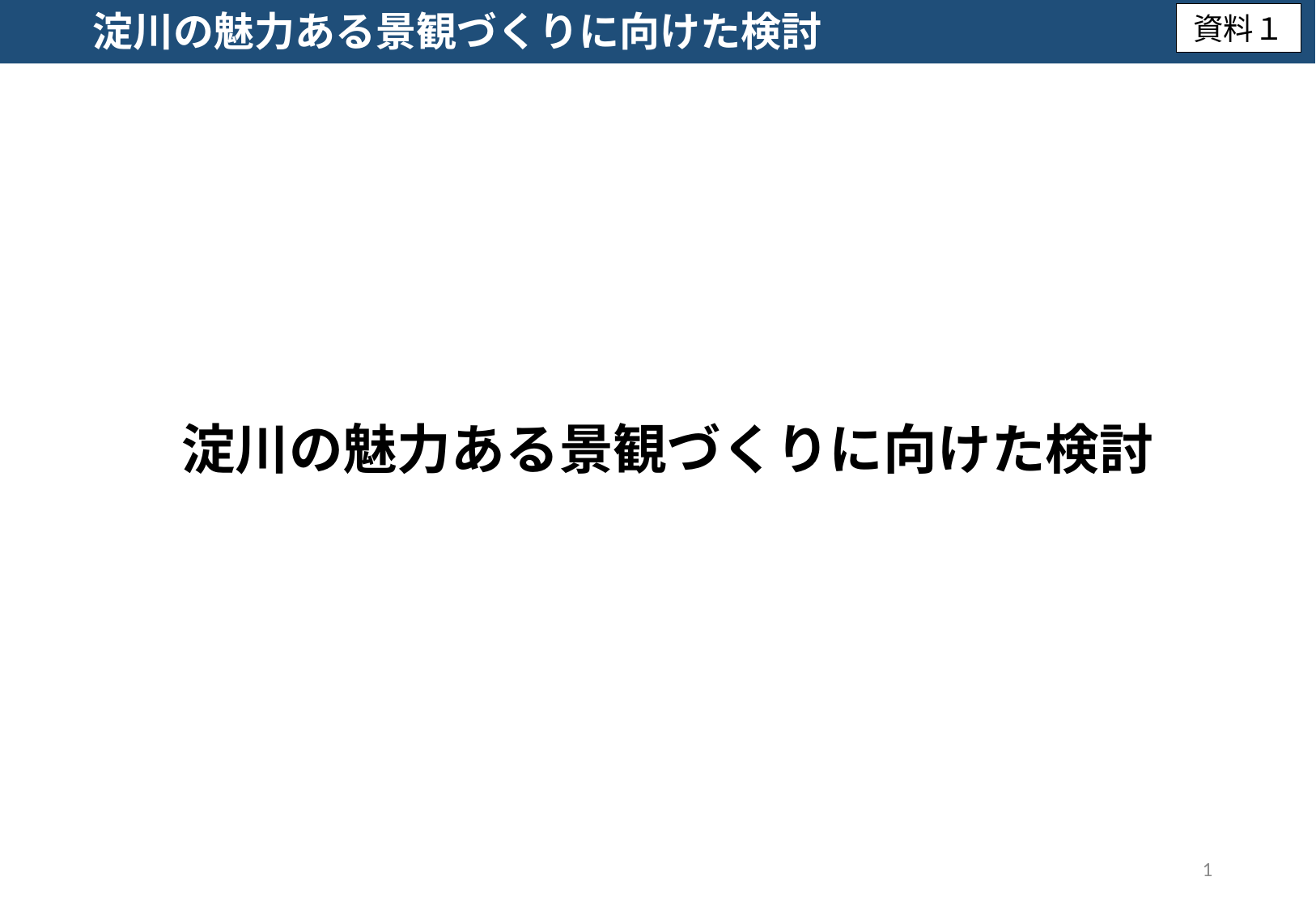

淀川の魅力ある景観づくりに向けた検討
資料１
淀川の魅力ある景観づくりに向けた検討
1